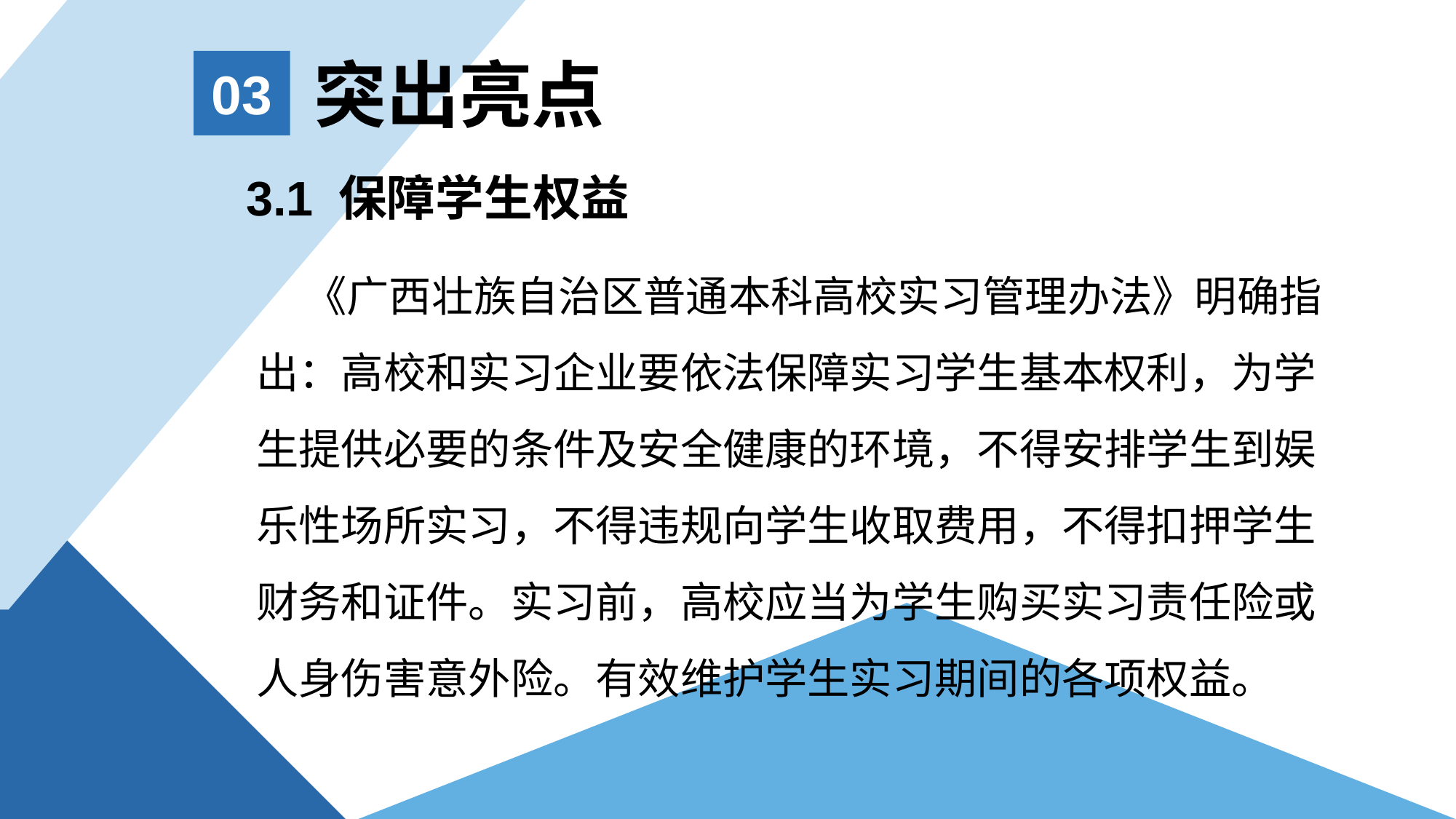

突出亮点
03
  3.1 保障学生权益
    《广西壮族自治区普通本科高校实习管理办法》明确指出：高校和实习企业要依法保障实习学生基本权利，为学生提供必要的条件及安全健康的环境，不得安排学生到娱乐性场所实习，不得违规向学生收取费用，不得扣押学生财务和证件。实习前，高校应当为学生购买实习责任险或人身伤害意外险。有效维护学生实习期间的各项权益。